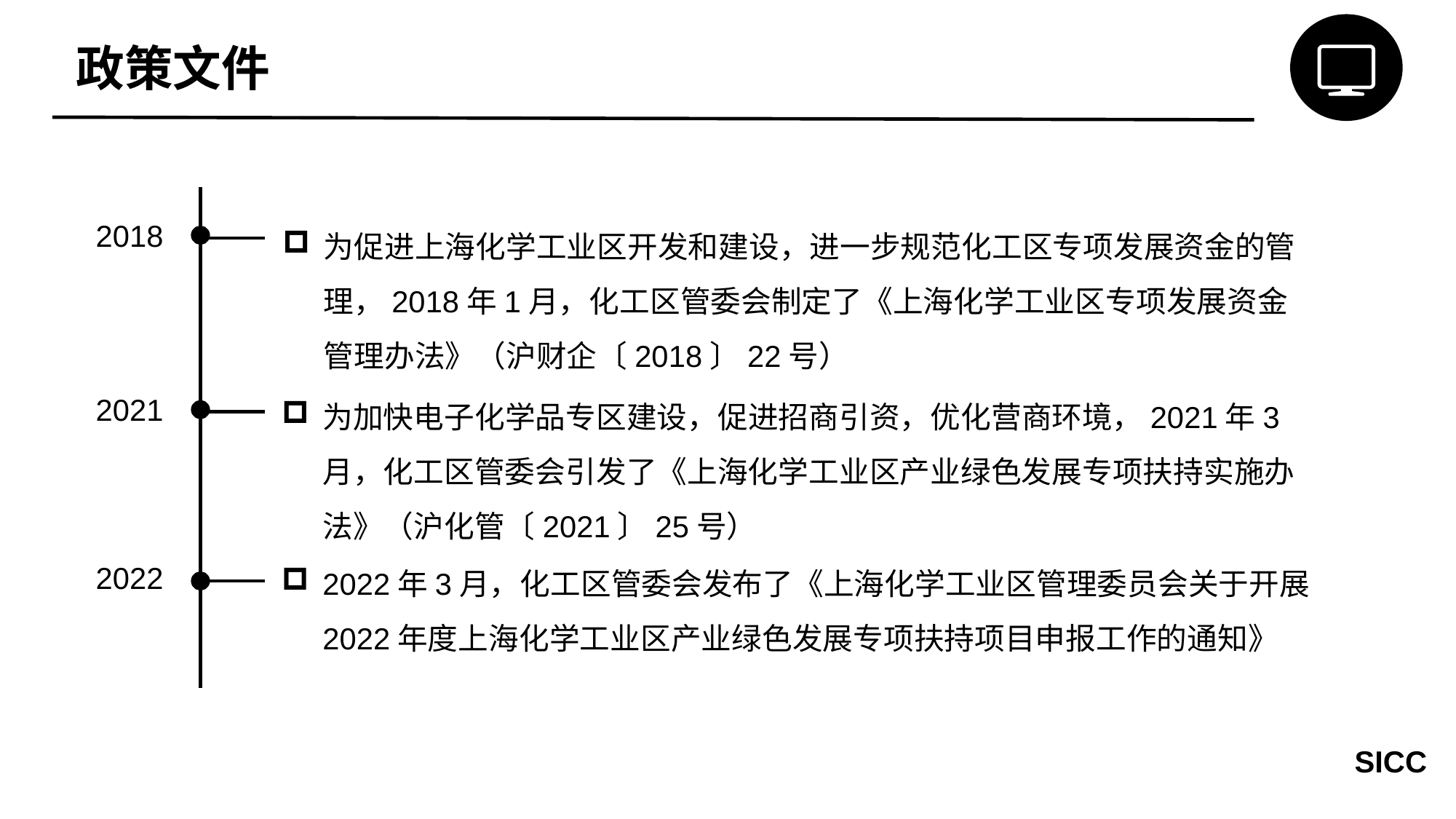

政策文件

2018
2021
为促进上海化学工业区开发和建设，进一步规范化工区专项发展资金的管理，2018年1月，化工区管委会制定了《上海化学工业区专项发展资金管理办法》（沪财企〔2018〕22号）
为加快电子化学品专区建设，促进招商引资，优化营商环境，2021年3月，化工区管委会引发了《上海化学工业区产业绿色发展专项扶持实施办法》（沪化管〔2021〕25号）
2022年3月，化工区管委会发布了《上海化学工业区管理委员会关于开展2022年度上海化学工业区产业绿色发展专项扶持项目申报工作的通知》
2022